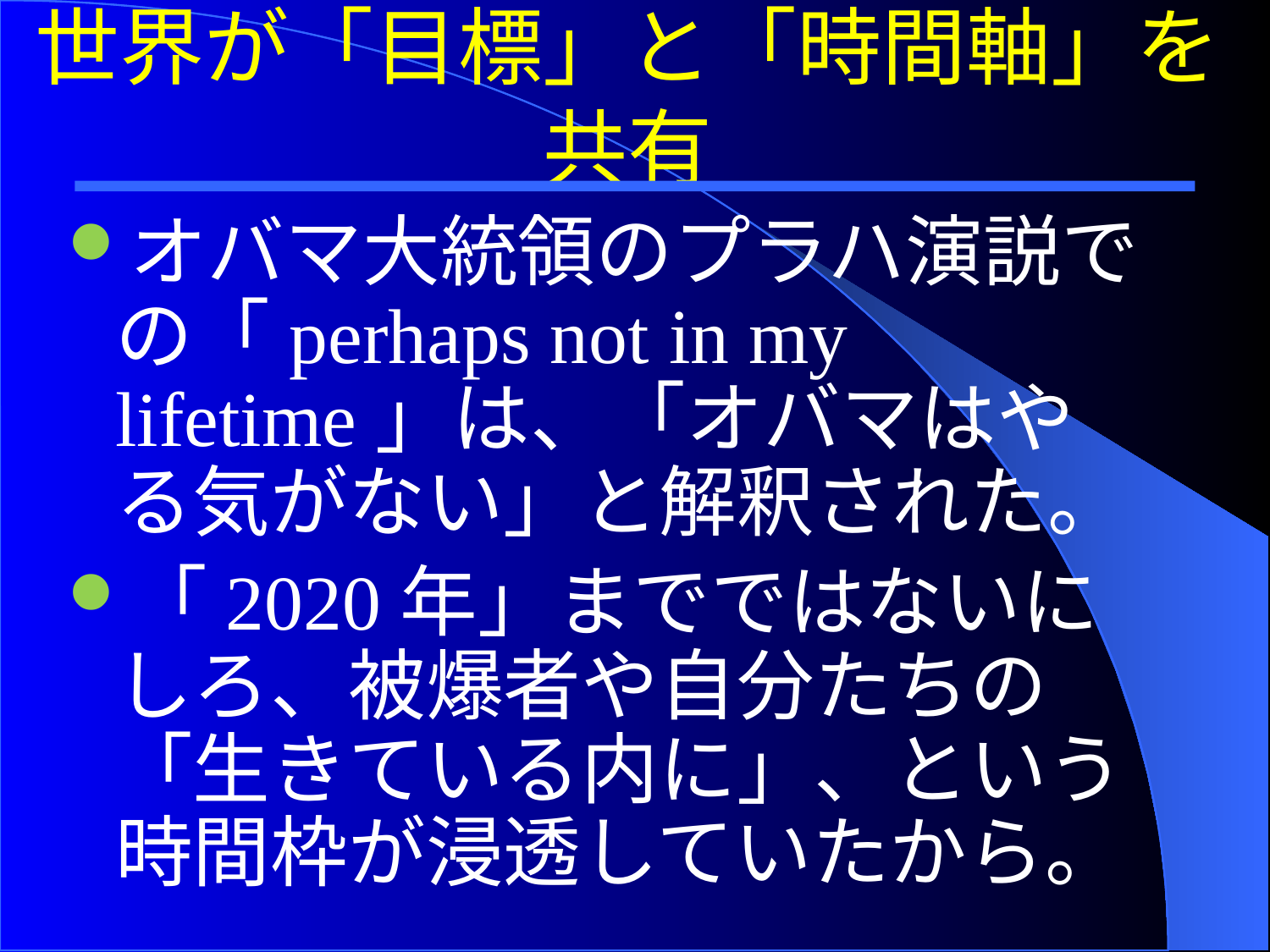

# 世界が「目標」と「時間軸」を共有

オバマ大統領のプラハ演説での「perhaps not in my lifetime」は、「オバマはやる気がない」と解釈された。
「2020年」までではないにしろ、被爆者や自分たちの「生きている内に」、という時間枠が浸透していたから。